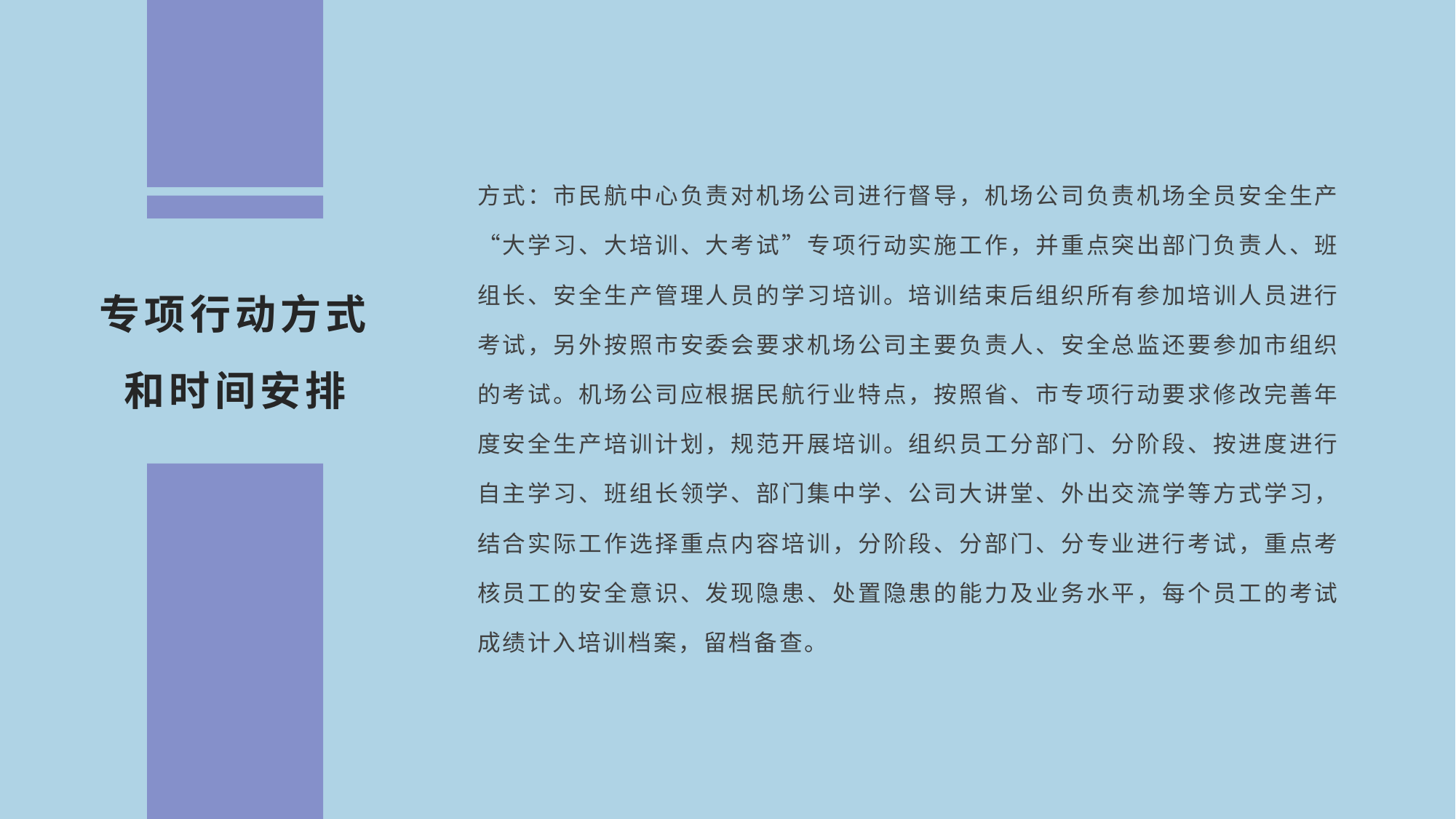

方式：市民航中心负责对机场公司进行督导，机场公司负责机场全员安全生产“大学习、大培训、大考试”专项行动实施工作，并重点突出部门负责人、班组长、安全生产管理人员的学习培训。培训结束后组织所有参加培训人员进行考试，另外按照市安委会要求机场公司主要负责人、安全总监还要参加市组织的考试。机场公司应根据民航行业特点，按照省、市专项行动要求修改完善年度安全生产培训计划，规范开展培训。组织员工分部门、分阶段、按进度进行自主学习、班组长领学、部门集中学、公司大讲堂、外出交流学等方式学习，结合实际工作选择重点内容培训，分阶段、分部门、分专业进行考试，重点考核员工的安全意识、发现隐患、处置隐患的能力及业务水平，每个员工的考试成绩计入培训档案，留档备查。

专项行动方式和时间安排